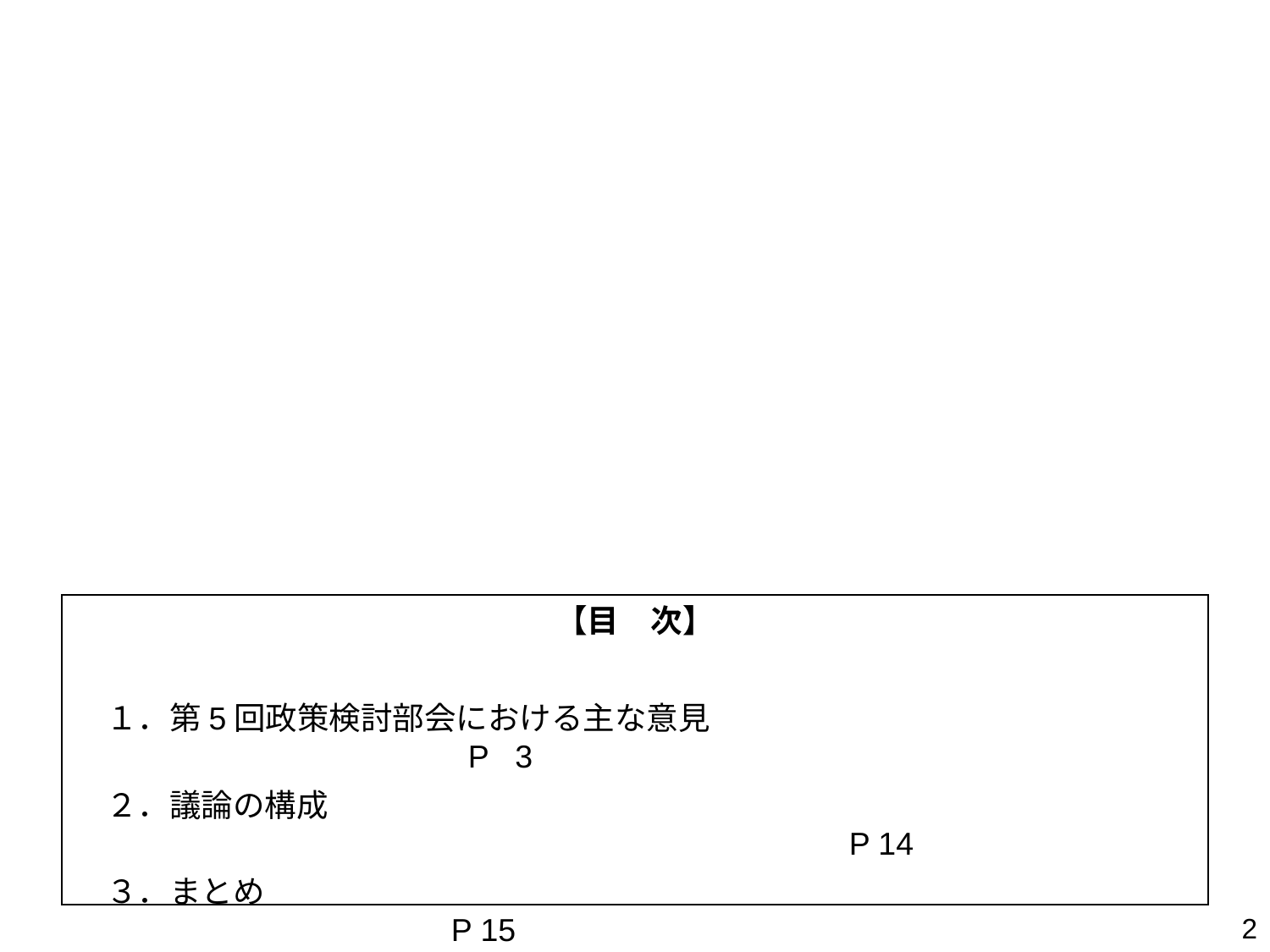

【目　次】

　１．第5回政策検討部会における主な意見							P   3
　２．議論の構成													P 14
　３．まとめ　　　　　　　　　		     　　　　　　　　　　　　　　　　　　　　　　　　 P 15
2